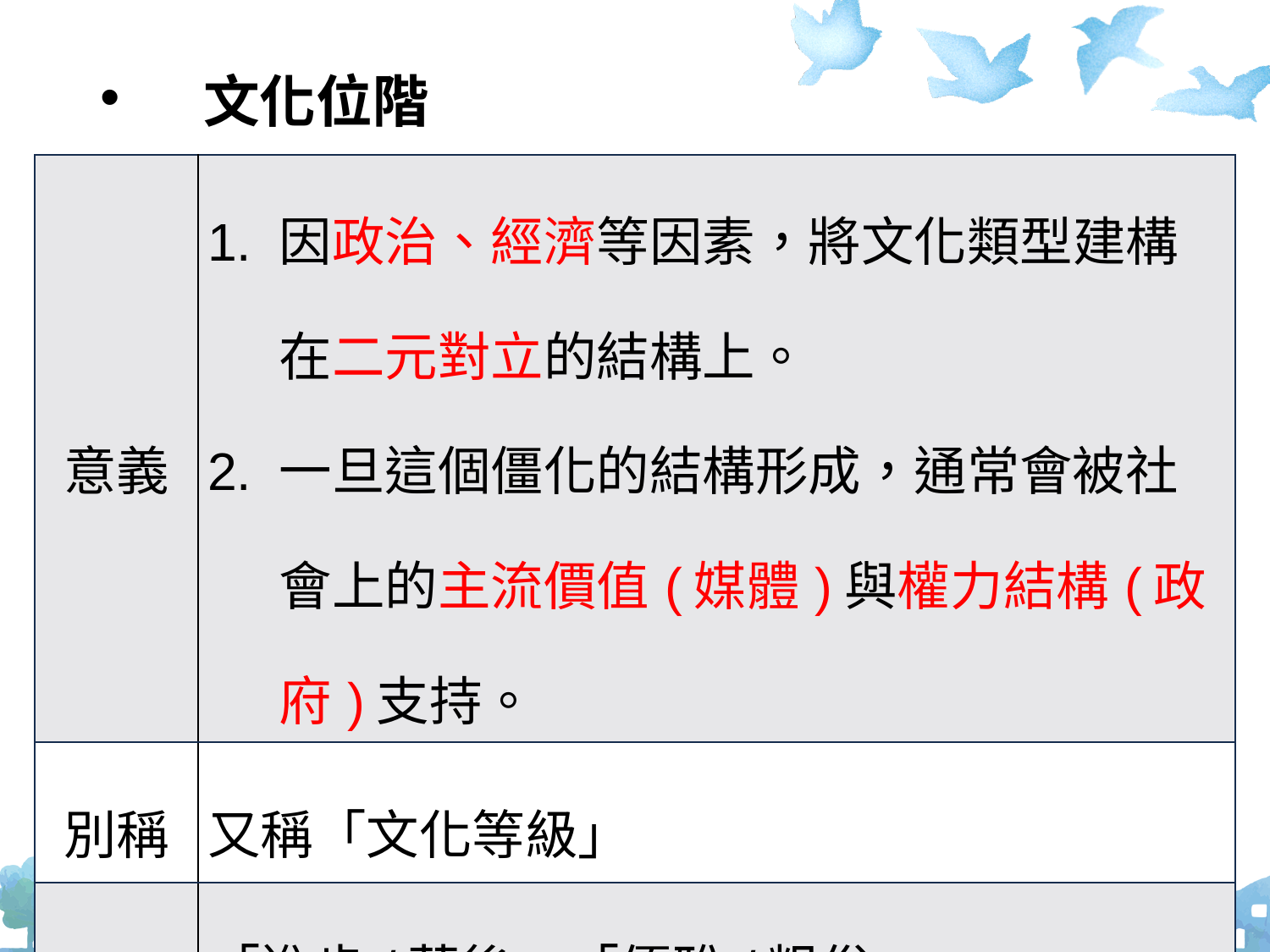

# 文化位階
| 意義 | 因政治、經濟等因素，將文化類型建構在二元對立的結構上。 一旦這個僵化的結構形成，通常會被社會上的主流價值(媒體)與權力結構(政府)支持。 |
| --- | --- |
| 別稱 | 又稱「文化等級」 |
| 例如 | 「進步/落後」「優雅/粗俗」...「 /台?」 |